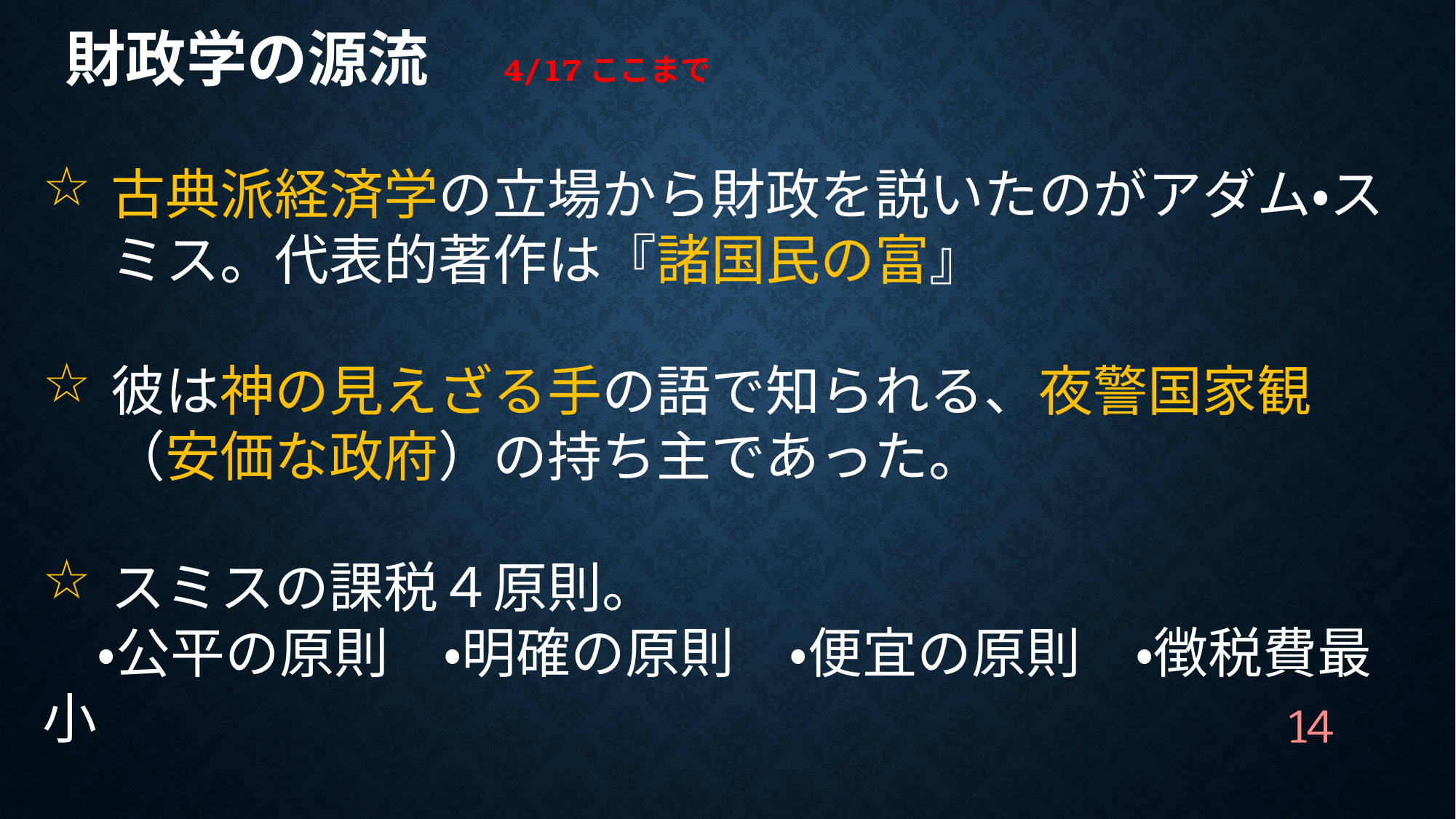

# 財政学の源流　4/17ここまで
古典派経済学の立場から財政を説いたのがアダム・スミス。代表的著作は『諸国民の富』

彼は神の見えざる手の語で知られる、夜警国家観（安価な政府）の持ち主であった。

スミスの課税４原則。
　・公平の原則　・明確の原則　・便宜の原則　・徴税費最小
14